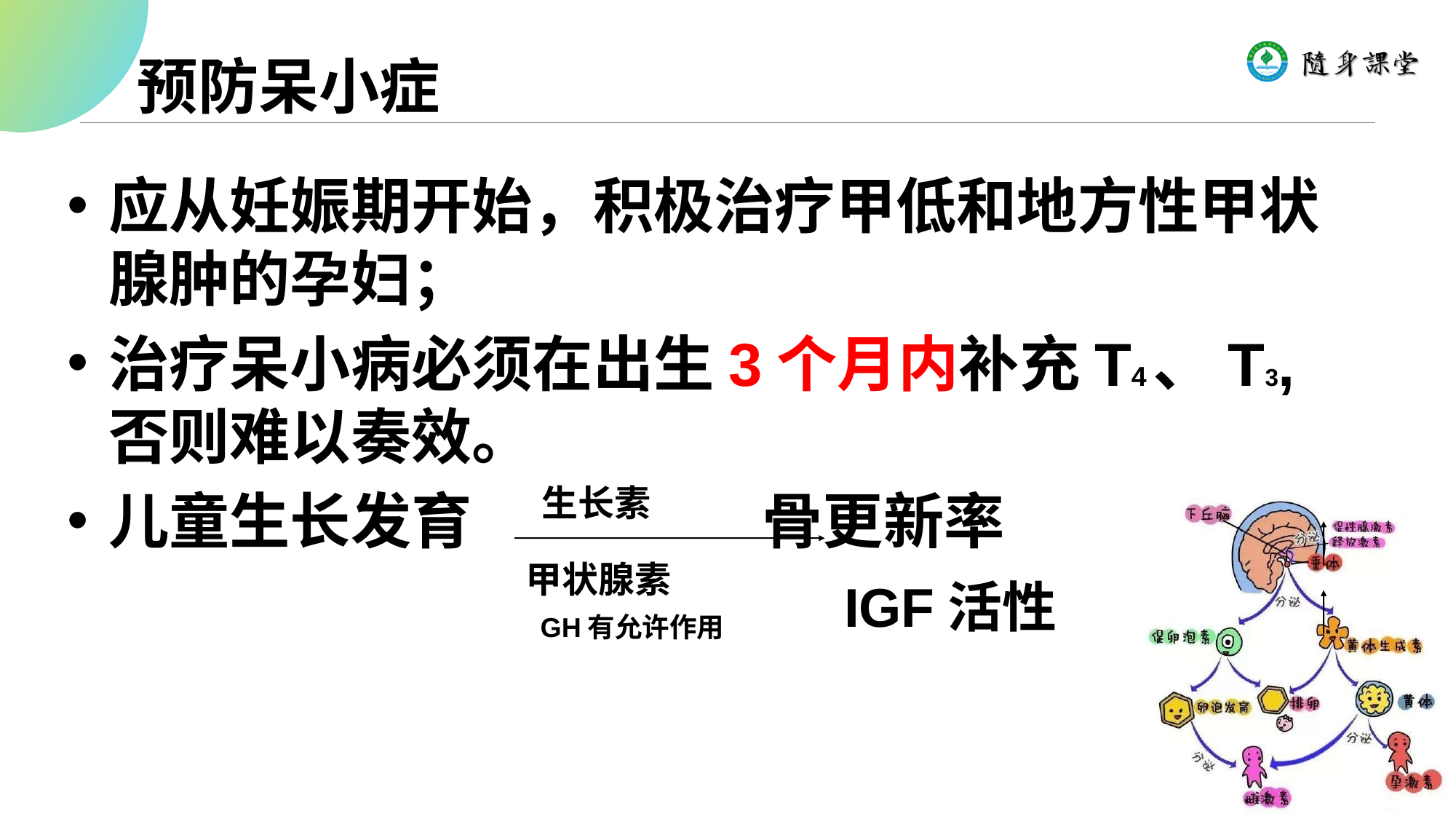

预防呆小症
应从妊娠期开始，积极治疗甲低和地方性甲状腺肿的孕妇；
治疗呆小病必须在出生3个月内补充T4、T3,否则难以奏效。
儿童生长发育                     骨更新率

生长素

甲状腺素
IGF活性

GH有允许作用